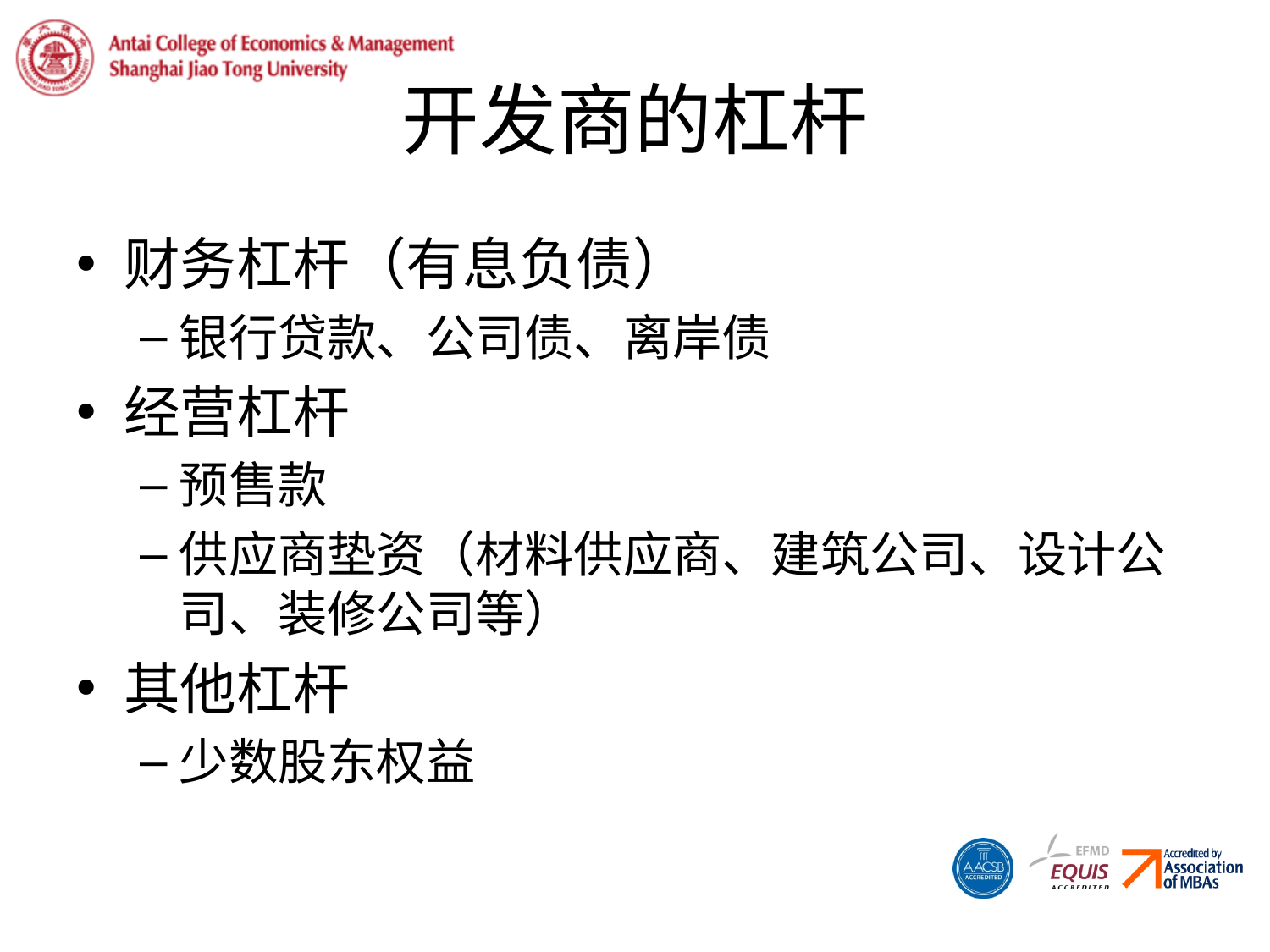

# 开发商的杠杆
财务杠杆（有息负债）
银行贷款、公司债、离岸债
经营杠杆
预售款
供应商垫资（材料供应商、建筑公司、设计公司、装修公司等）
其他杠杆
少数股东权益